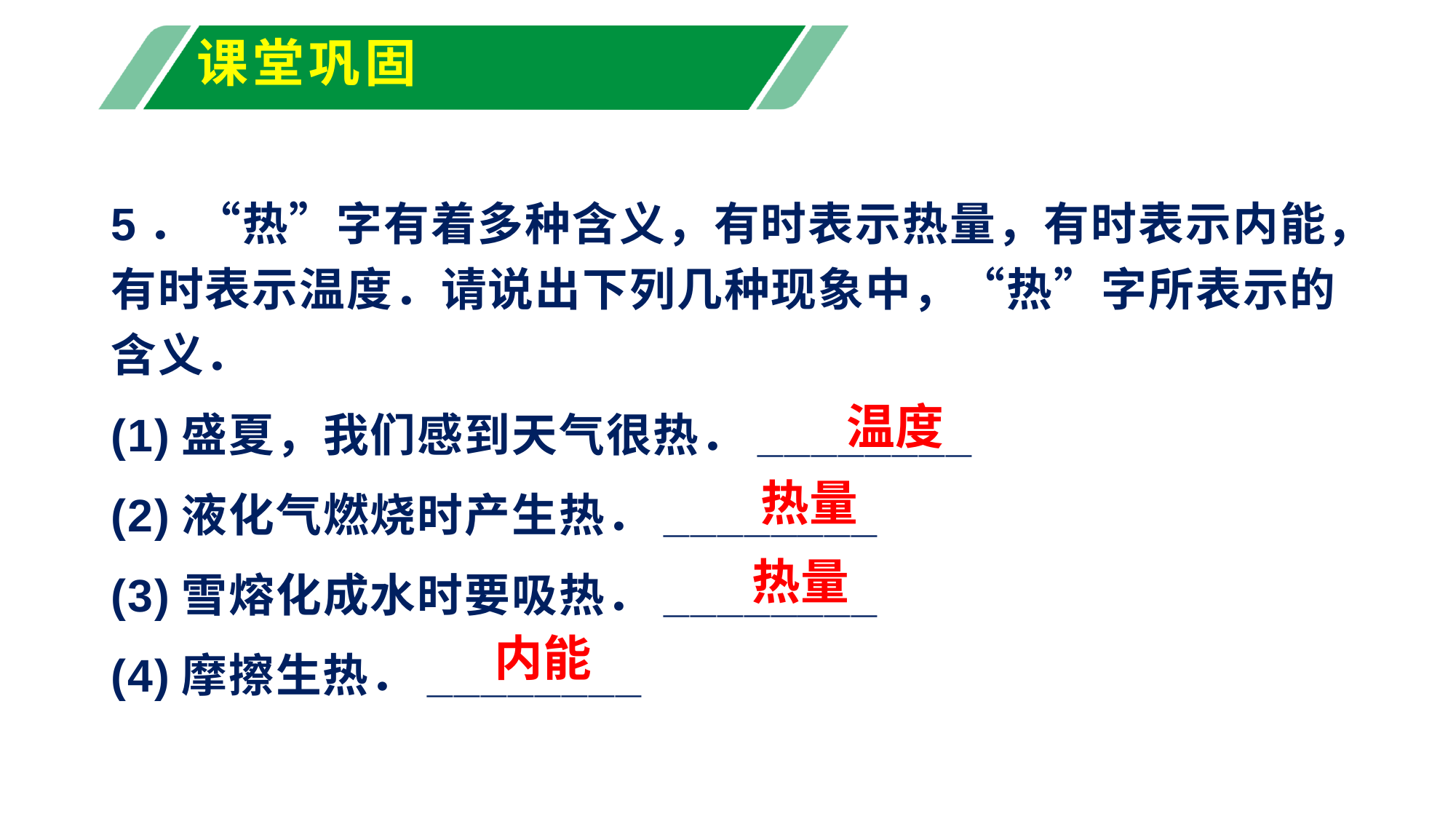

# 课堂巩固

5．“热”字有着多种含义，有时表示热量，有时表示内能，有时表示温度．请说出下列几种现象中，“热”字所表示的含义．
(1)盛夏，我们感到天气很热．________
(2)液化气燃烧时产生热．________
(3)雪熔化成水时要吸热．________
(4)摩擦生热．________
温度
热量
热量
内能